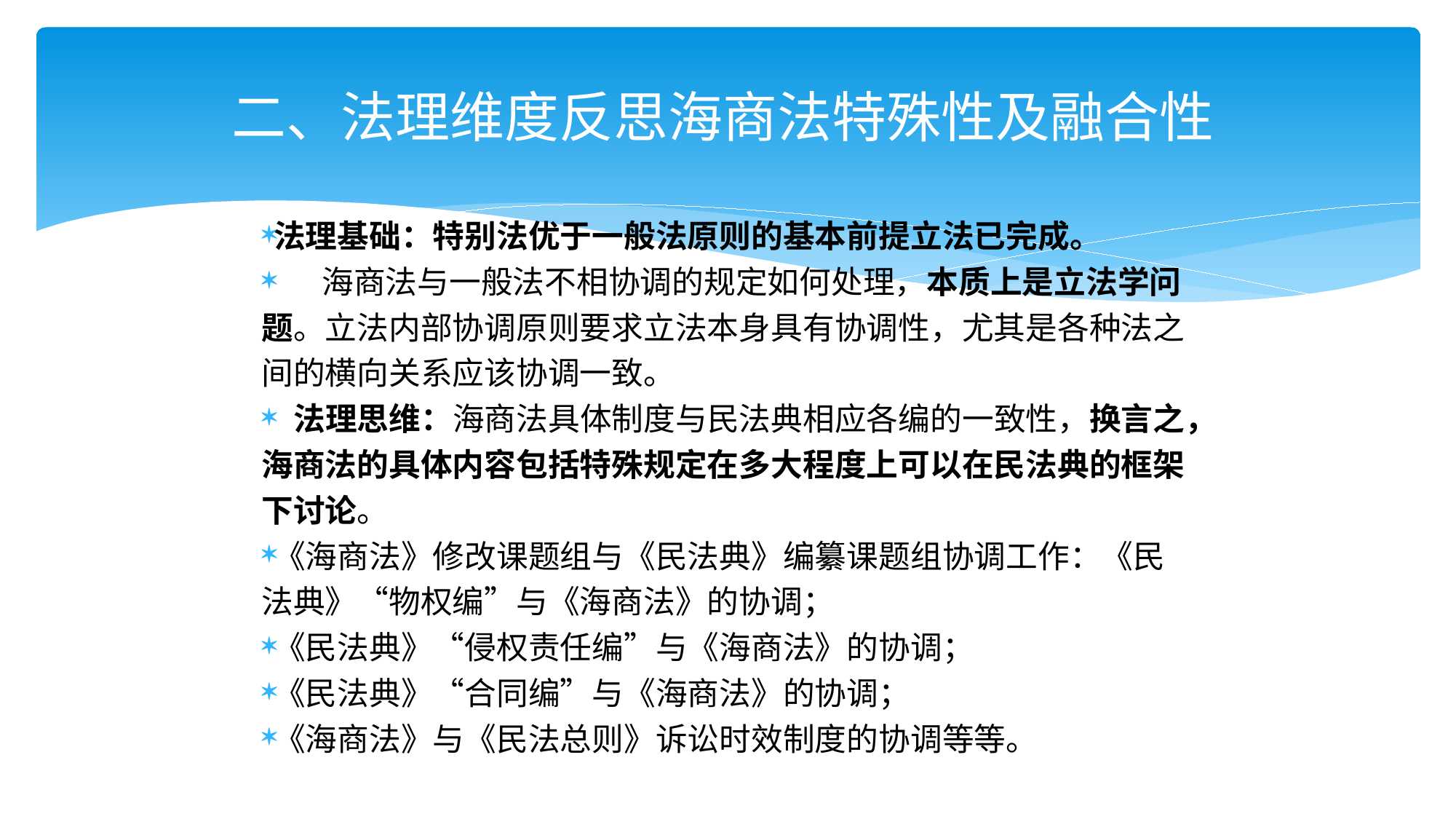

# 二、法理维度反思海商法特殊性及融合性
法理基础：特别法优于一般法原则的基本前提立法已完成。
      海商法与一般法不相协调的规定如何处理，本质上是立法学问题。立法内部协调原则要求立法本身具有协调性，尤其是各种法之间的横向关系应该协调一致。
  法理思维：海商法具体制度与民法典相应各编的一致性，换言之，海商法的具体内容包括特殊规定在多大程度上可以在民法典的框架下讨论。
《海商法》修改课题组与《民法典》编纂课题组协调工作：《民法典》“物权编”与《海商法》的协调；
《民法典》“侵权责任编”与《海商法》的协调；
《民法典》“合同编”与《海商法》的协调；
《海商法》与《民法总则》诉讼时效制度的协调等等。